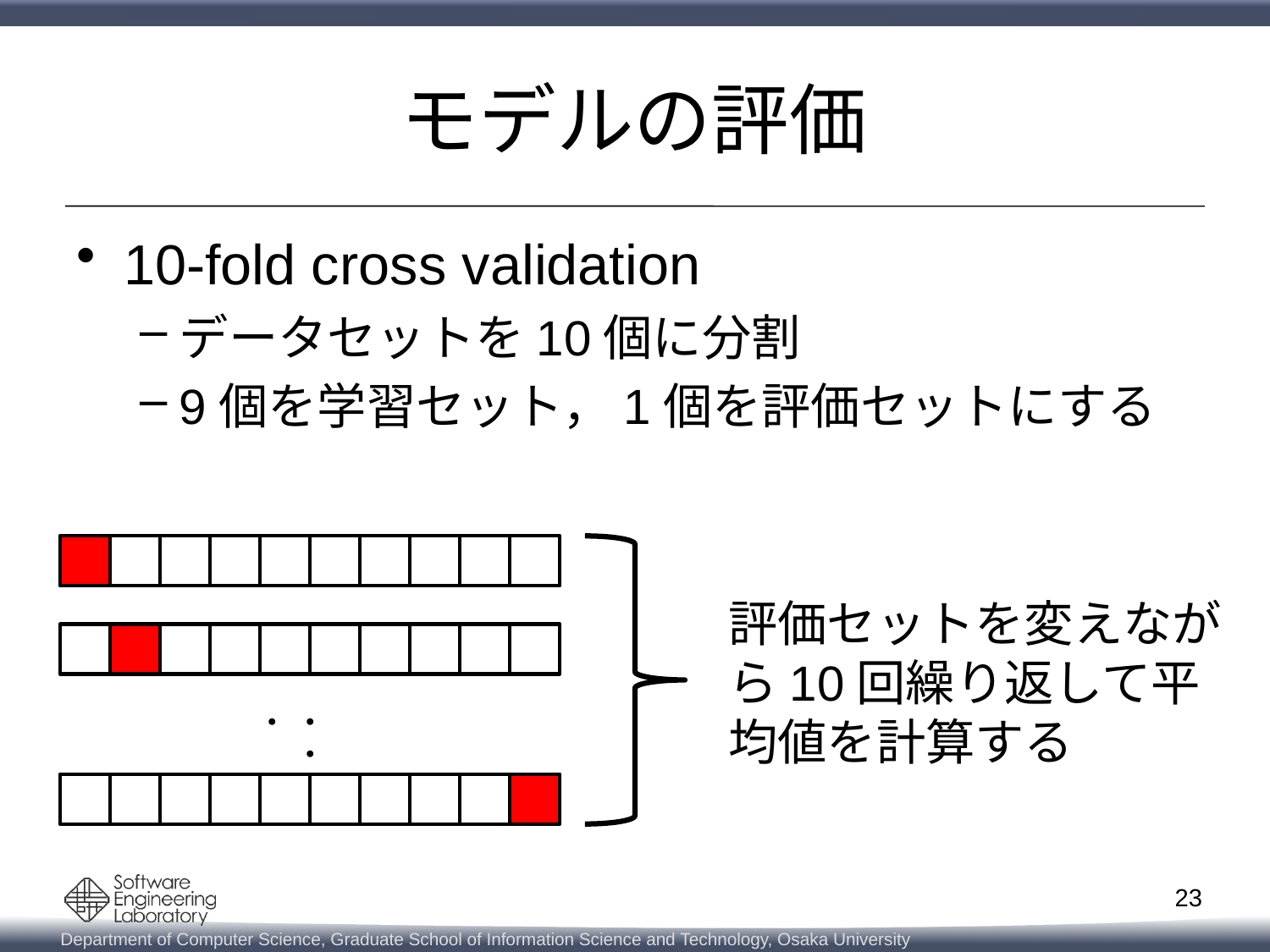

# モデルの評価
10-fold cross validation
データセットを10個に分割
9個を学習セット，1個を評価セットにする

評価セットを変えながら10回繰り返して平均値を計算する

・・・

23